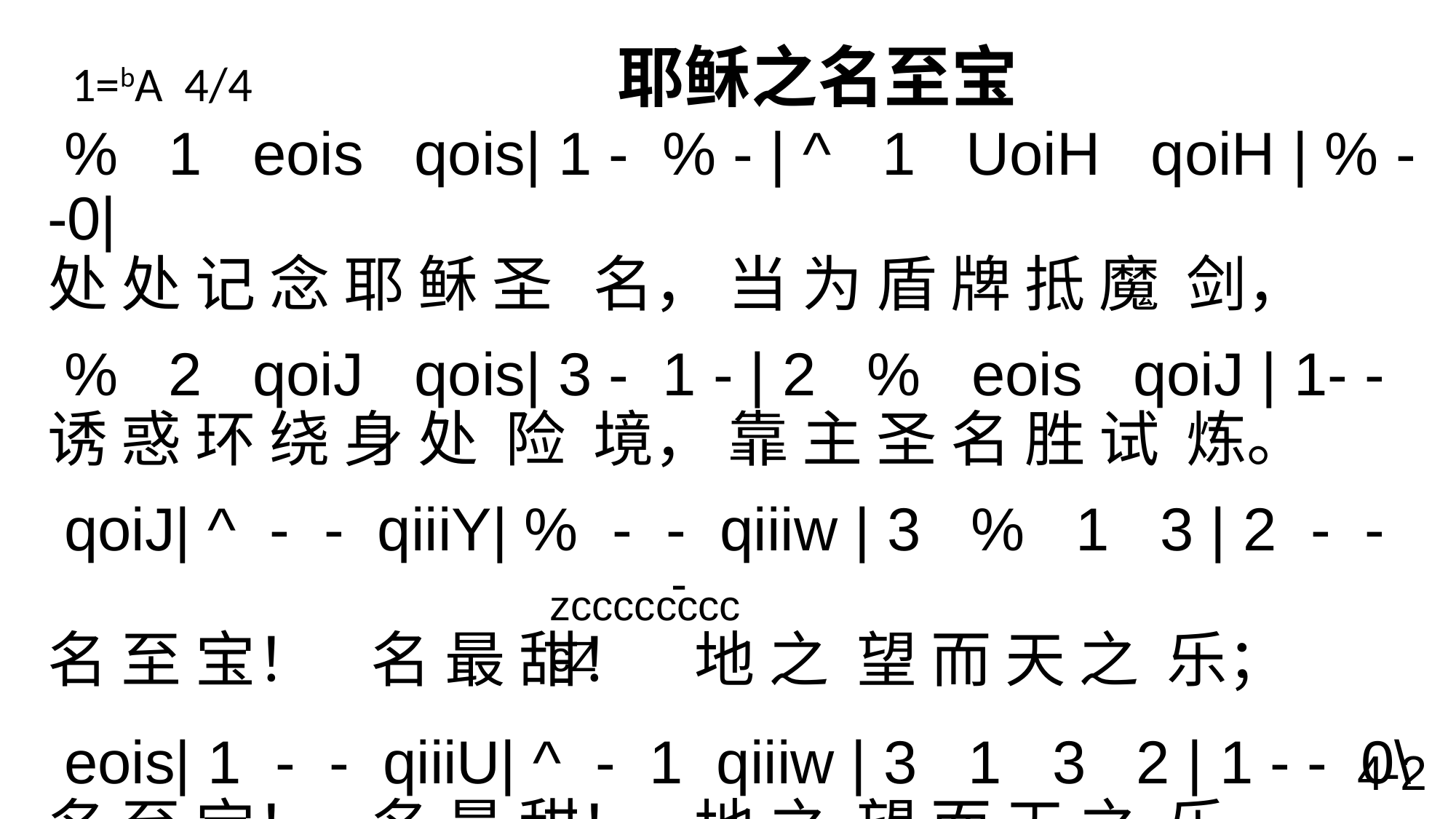

1=bA  4/4                                耶稣之名至宝
 %   1   eois   qois| 1 -  % - | ^   1   UoiH   qoiH | % - -0|
处 处 记 念 耶 稣 圣   名， 当 为 盾 牌 抵 魔  剑，
 %   2   qoiJ   qois| 3 -  1 - | 2   %   eois   qoiJ | 1- -
诱 惑 环 绕 身 处  险  境， 靠 主 圣 名 胜 试  炼。
qoiJ| ^  -  -  qiiiY| %  -  -  qiiiw | 3   %   1   3 | 2  -  -
名 至 宝！    名 最 甜！    地 之  望 而 天 之  乐；
eois| 1  -  -  qiiiU| ^  -  1  qiiiw | 3   1   3   2 | 1 - -  0\
名 至 宝！    名 最 甜！    地 之  望 而 天 之  乐。
-
zcccccccccZ
4-2